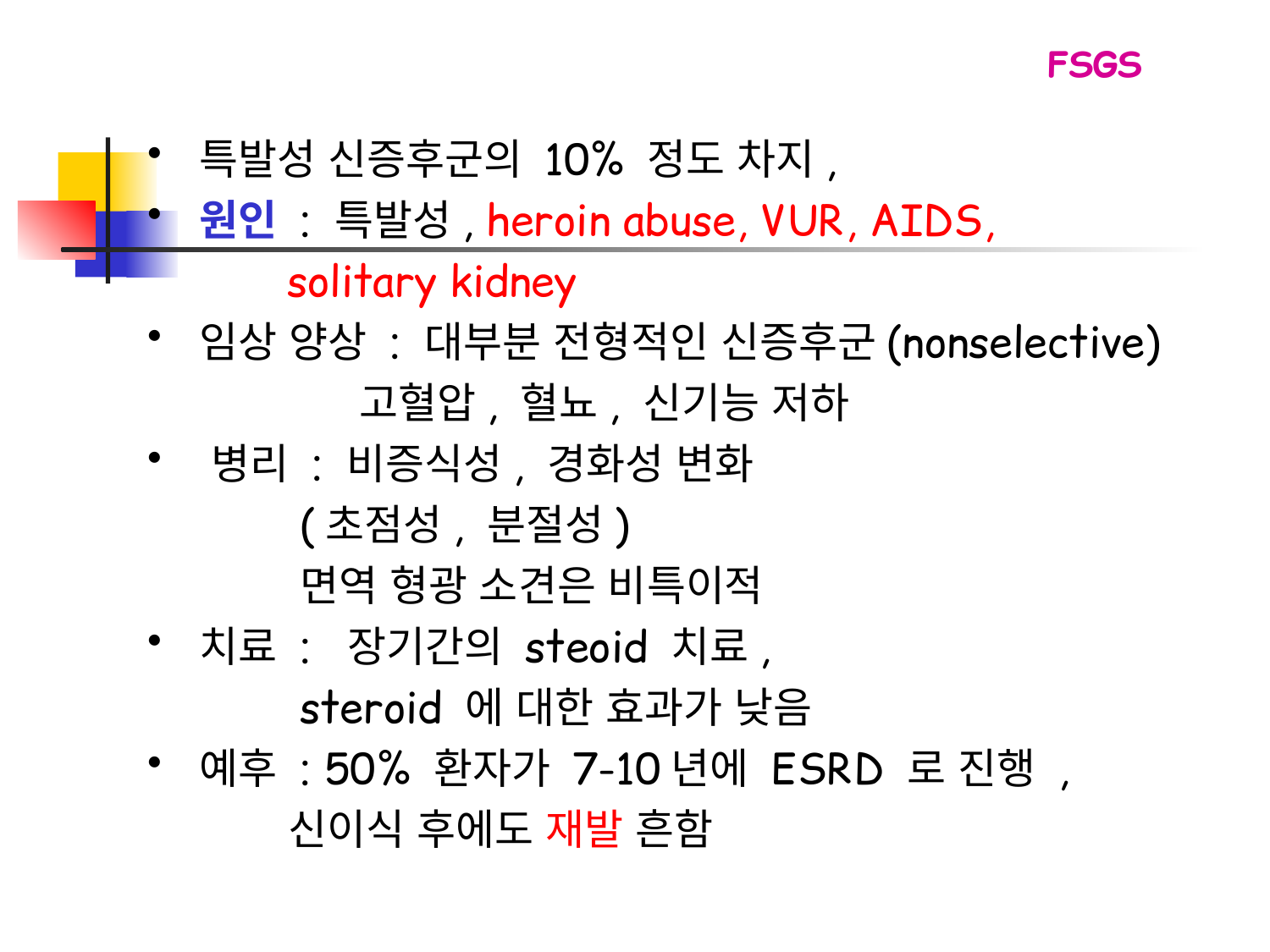

FSGS
 특발성 신증후군의 10% 정도 차지,
 원인 : 특발성, heroin abuse, VUR, AIDS,
           solitary kidney
 임상 양상 : 대부분 전형적인 신증후군(nonselective)
                 고혈압, 혈뇨, 신기능 저하
  병리 : 비증식성, 경화성 변화
            (초점성, 분절성)
            면역 형광 소견은 비특이적
 치료 :  장기간의 steoid 치료,
            steroid 에 대한 효과가 낮음
 예후 : 50% 환자가 7-10년에 ESRD 로 진행 ,
           신이식 후에도 재발 흔함